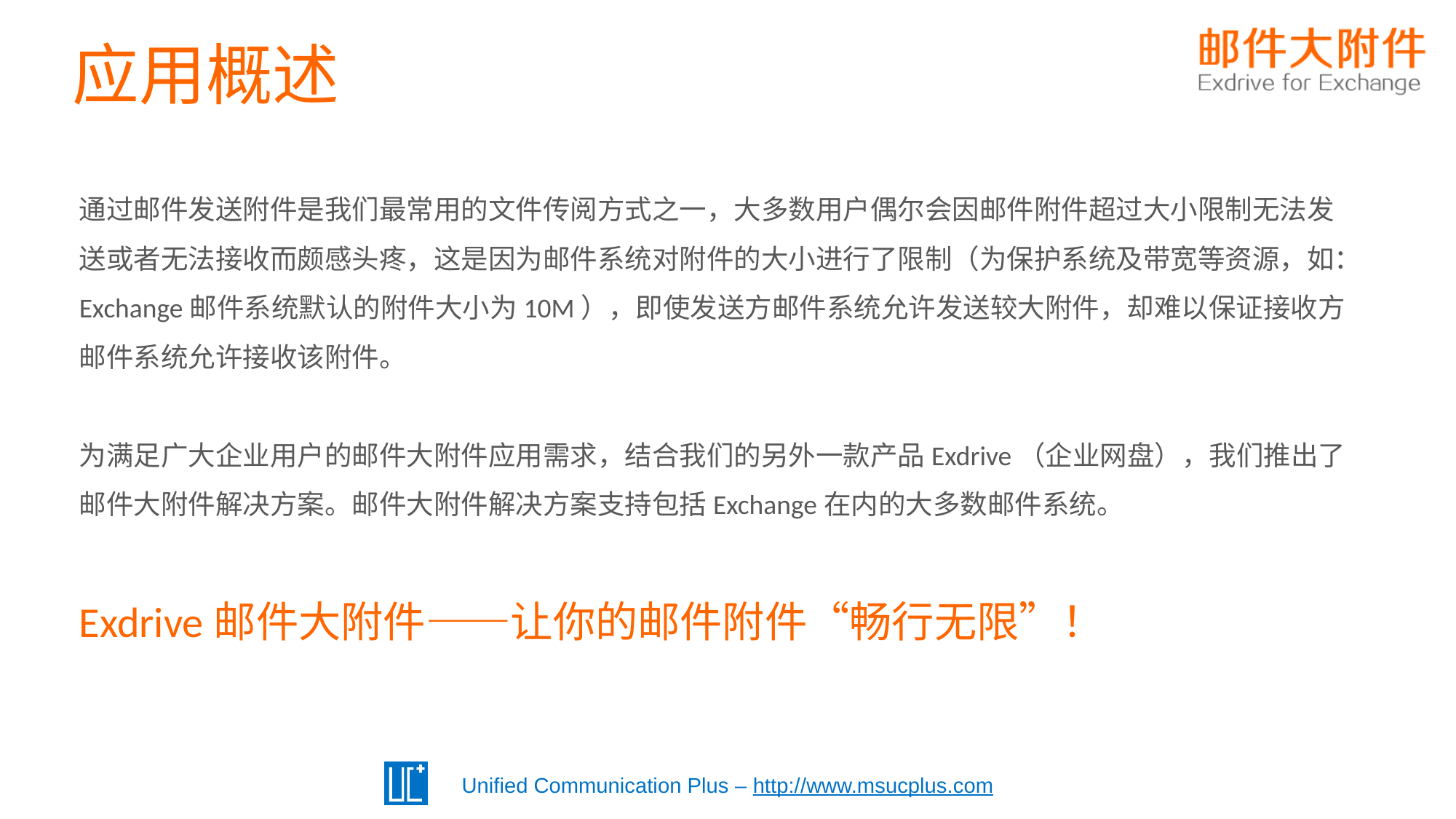

应用概述
通过邮件发送附件是我们最常用的文件传阅方式之一，大多数用户偶尔会因邮件附件超过大小限制无法发送或者无法接收而颇感头疼，这是因为邮件系统对附件的大小进行了限制（为保护系统及带宽等资源，如：Exchange邮件系统默认的附件大小为10M），即使发送方邮件系统允许发送较大附件，却难以保证接收方邮件系统允许接收该附件。

为满足广大企业用户的邮件大附件应用需求，结合我们的另外一款产品Exdrive（企业网盘），我们推出了邮件大附件解决方案。邮件大附件解决方案支持包括Exchange在内的大多数邮件系统。

Exdrive邮件大附件——让你的邮件附件“畅行无限”！